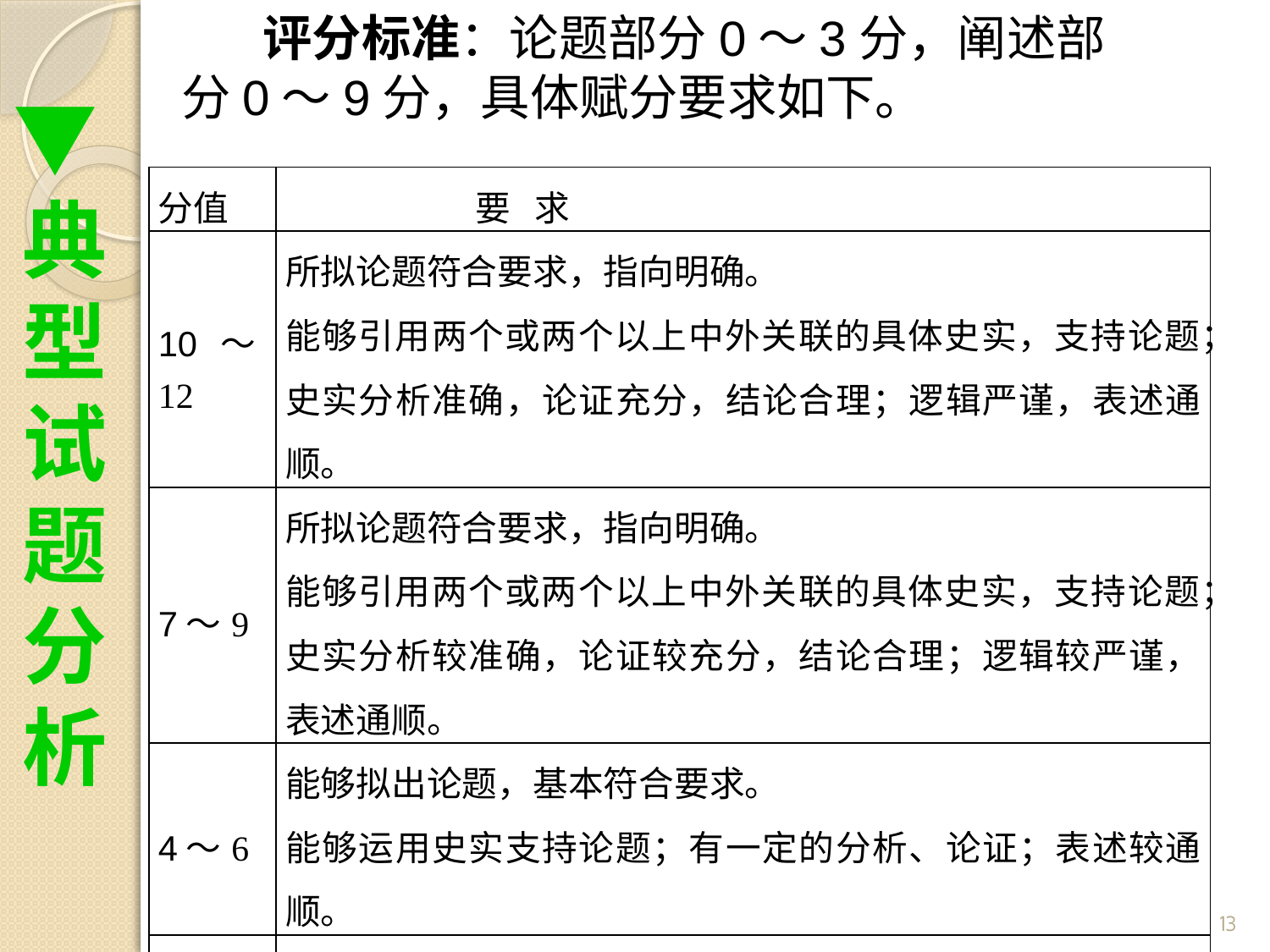

评分标准：论题部分0～3分，阐述部分0～9分，具体赋分要求如下。
▼典型试题分析
| 分值 | 要 求 |
| --- | --- |
| 10～12 | 所拟论题符合要求，指向明确。 能够引用两个或两个以上中外关联的具体史实，支持论题；史实分析准确，论证充分，结论合理；逻辑严谨，表述通顺。 |
| 7～9 | 所拟论题符合要求，指向明确。 能够引用两个或两个以上中外关联的具体史实，支持论题；史实分析较准确，论证较充分，结论合理；逻辑较严谨，表述通顺。 |
| 4～6 | 能够拟出论题，基本符合要求。 能够运用史实支持论题；有一定的分析、论证；表述较通顺。 |
| 0～3 | 能够拟出论题。 能够运用史实说明。 |
13